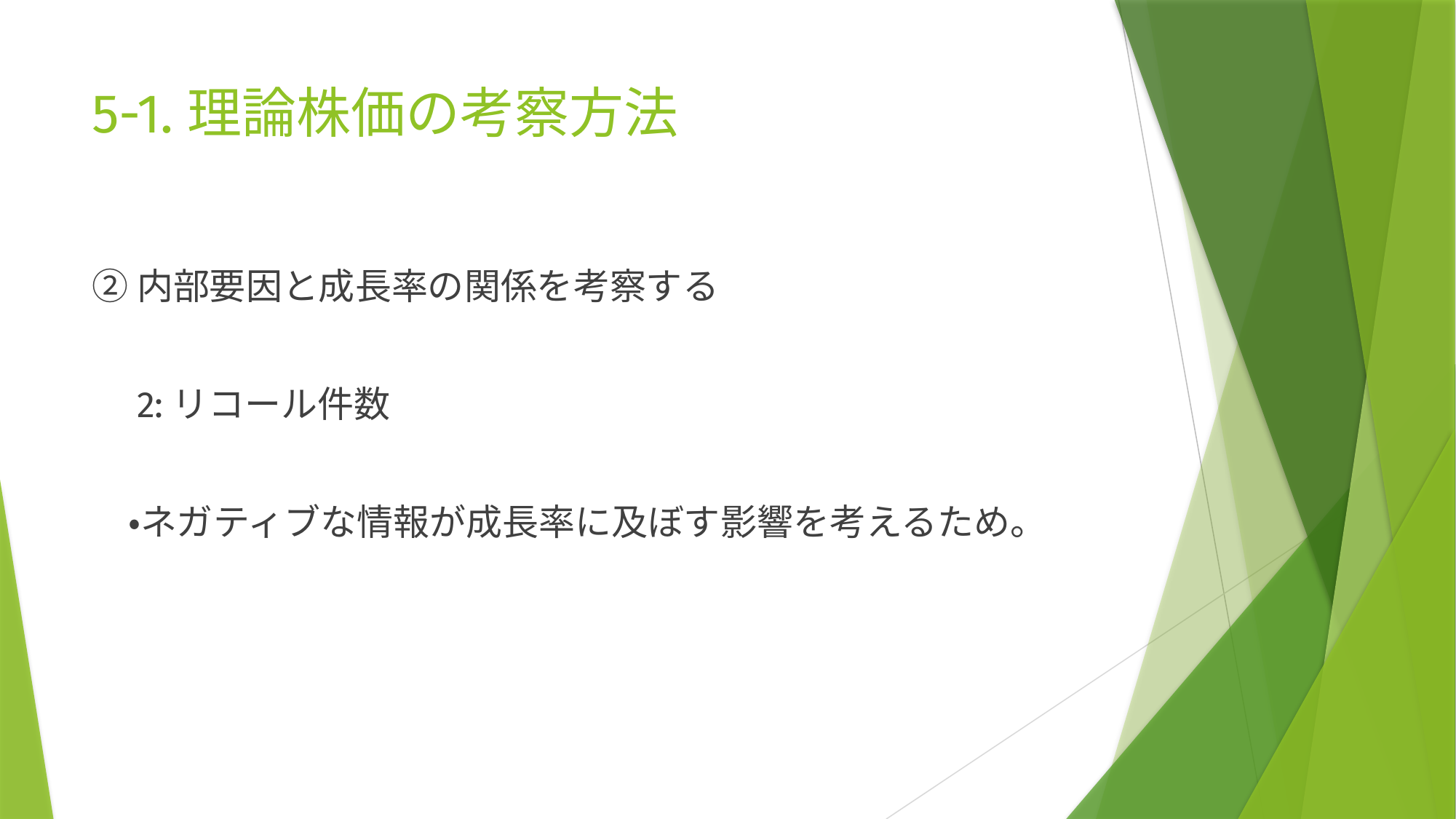

# 5-1.理論株価の考察方法
②内部要因と成長率の関係を考察する

　2:リコール件数

　・ネガティブな情報が成長率に及ぼす影響を考えるため。